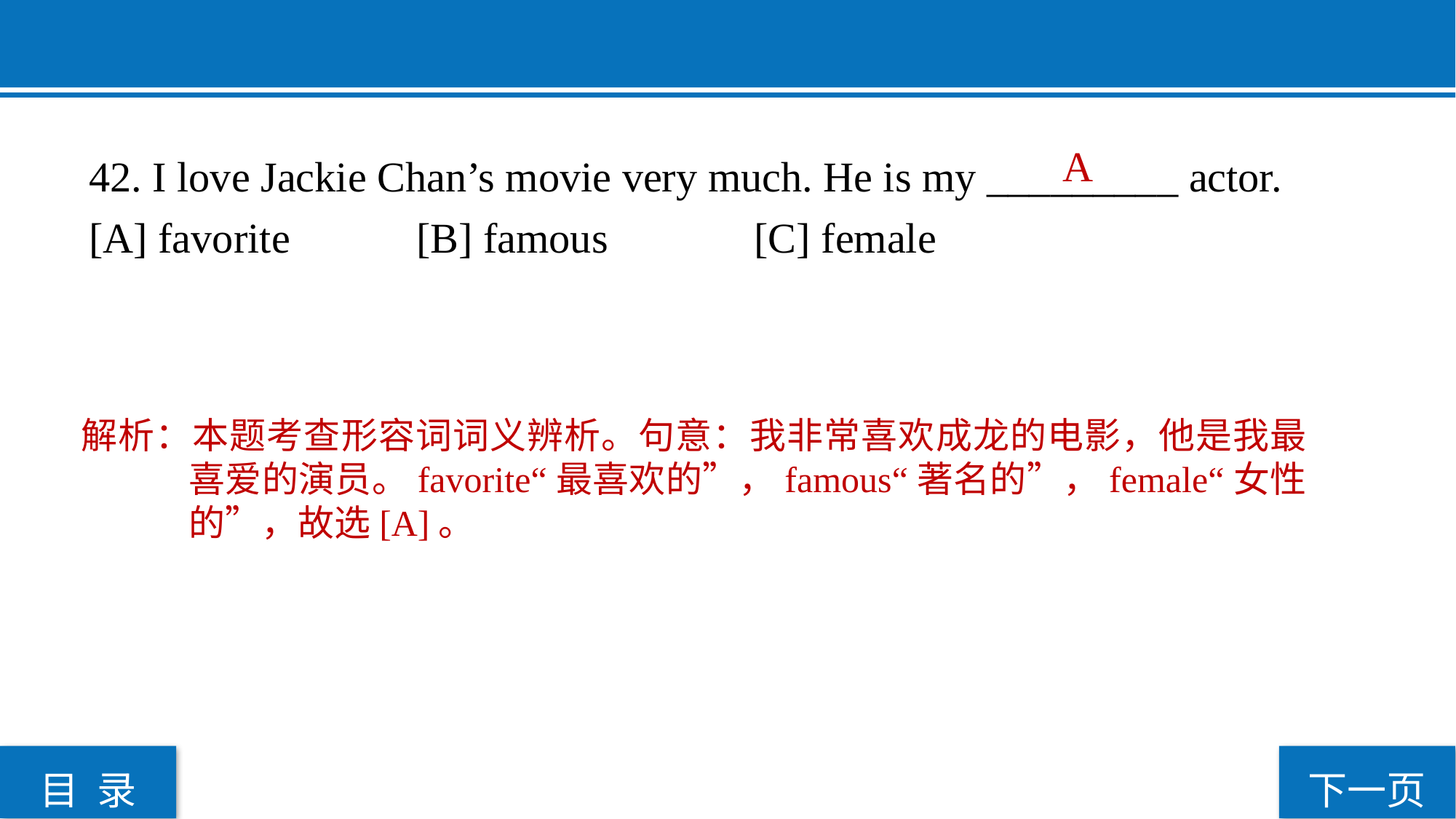

A
42. I love Jackie Chan’s movie very much. He is my _________ actor.
[A] favorite 		[B] famous		 [C] female
解析：本题考查形容词词义辨析。句意：我非常喜欢成龙的电影，他是我最喜爱的演员。favorite“最喜欢的”，famous“著名的”，female“女性的”，故选[A]。